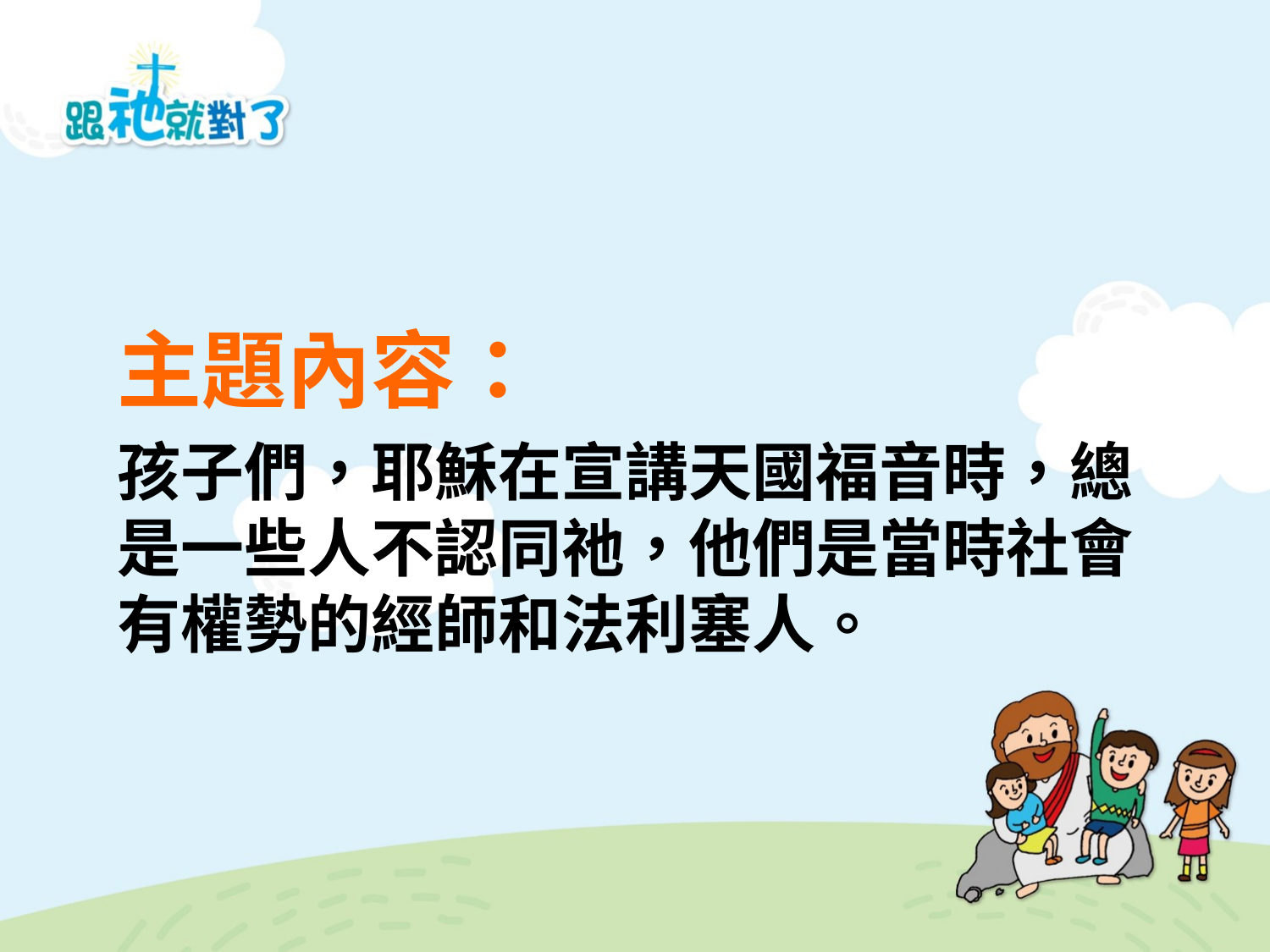

主題內容：
孩子們，耶穌在宣講天國福音時，總是一些人不認同祂，他們是當時社會有權勢的經師和法利塞人。